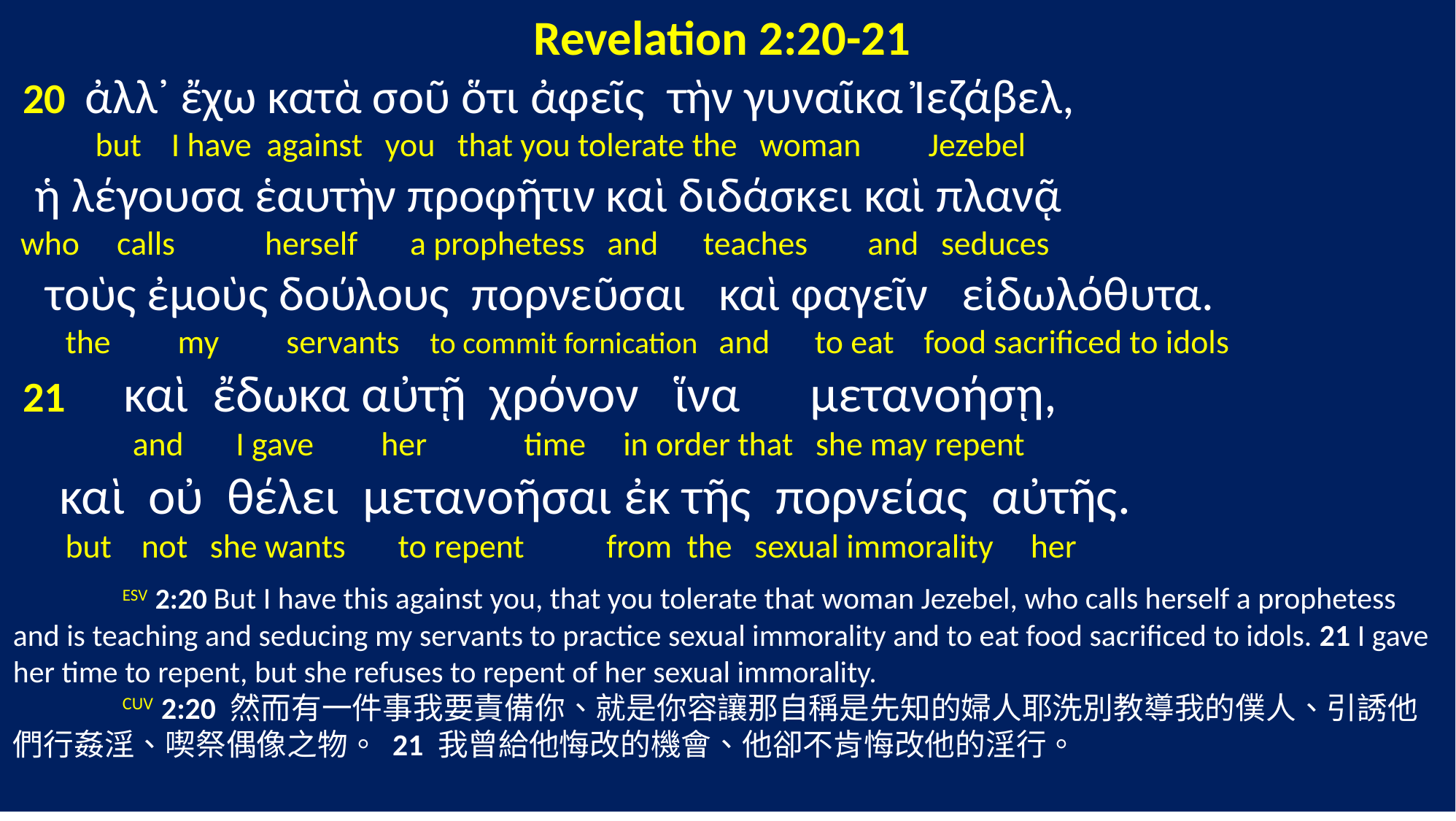

Revelation 2:20-21
 20  ἀλλ᾽ ἔχω κατὰ σοῦ ὅτι ἀφεῖς  τὴν γυναῖκα Ἰεζάβελ,
           but    I have  against   you   that you tolerate the   woman         Jezebel
  ἡ λέγουσα ἑαυτὴν προφῆτιν καὶ διδάσκει καὶ πλανᾷ
 who     calls            herself       a prophetess   and      teaches        and   seduces
   τοὺς ἐμοὺς δούλους  πορνεῦσαι   καὶ φαγεῖν   εἰδωλόθυτα.
       the         my         servants    to commit fornication   and      to eat    food sacrificed to idols
 21      καὶ  ἔδωκα αὐτῇ  χρόνον   ἵνα      μετανοήσῃ,
                and       I gave         her             time     in order that   she may repent
    καὶ  οὐ  θέλει  μετανοῆσαι ἐκ τῆς  πορνείας  αὐτῆς.
       but    not   she wants       to repent           from  the   sexual immorality     her

	ESV  2:20 But I have this against you, that you tolerate that woman Jezebel, who calls herself a prophetess and is teaching and seducing my servants to practice sexual immorality and to eat food sacrificed to idols. 21 I gave her time to repent, but she refuses to repent of her sexual immorality.
	CUV  2:20 然而有一件事我要責備你、就是你容讓那自稱是先知的婦人耶洗別教導我的僕人、引誘他們行姦淫、喫祭偶像之物。 21 我曾給他悔改的機會、他卻不肯悔改他的淫行。